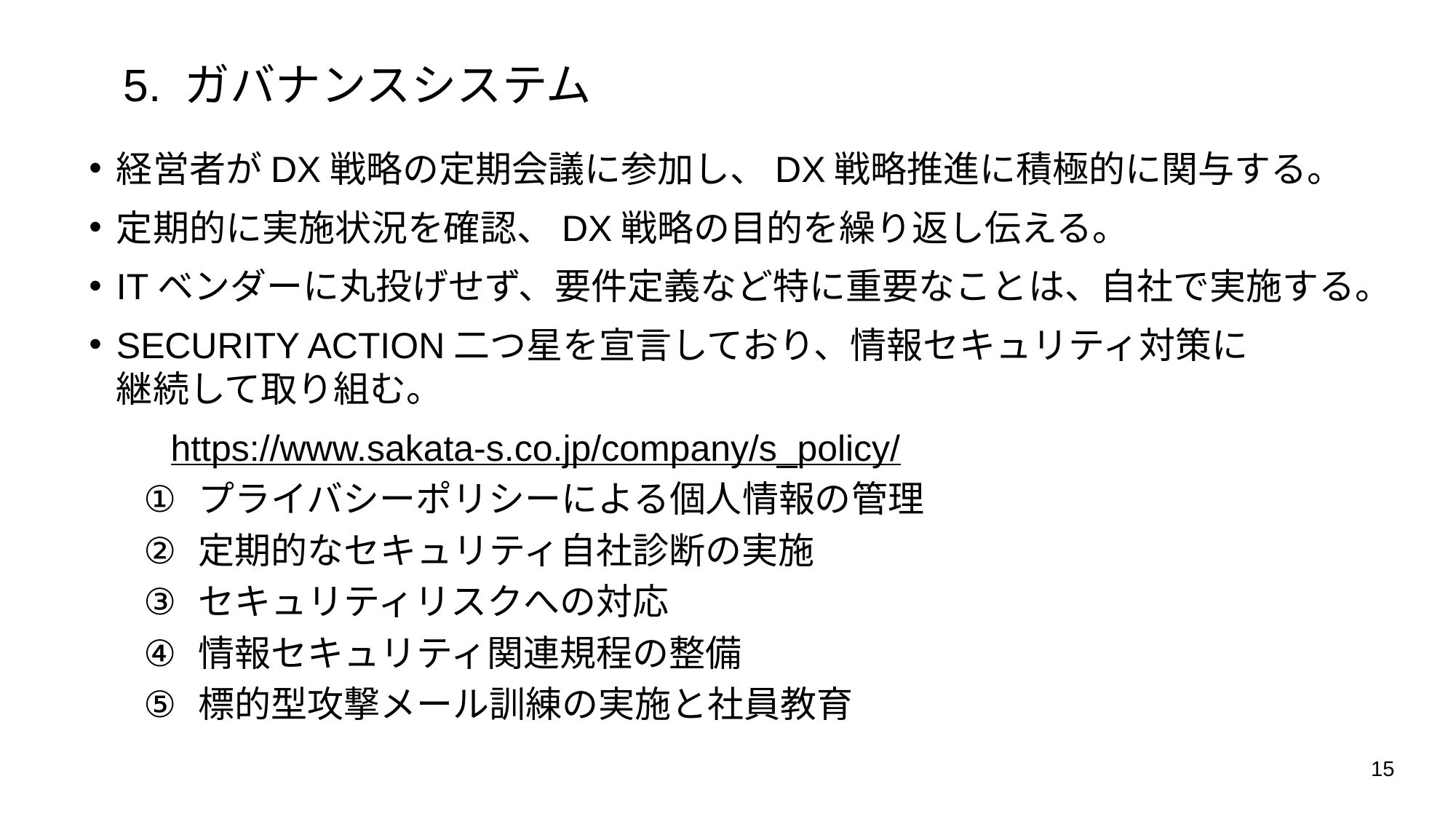

5. ガバナンスシステム
経営者がDX戦略の定期会議に参加し、DX戦略推進に積極的に関与する。
定期的に実施状況を確認、DX戦略の目的を繰り返し伝える。
ITベンダーに丸投げせず、要件定義など特に重要なことは、自社で実施する。
SECURITY ACTION二つ星を宣言しており、情報セキュリティ対策に
継続して取り組む。
　　https://www.sakata-s.co.jp/company/s_policy/
プライバシーポリシーによる個人情報の管理
定期的なセキュリティ自社診断の実施
セキュリティリスクへの対応
情報セキュリティ関連規程の整備
標的型攻撃メール訓練の実施と社員教育

15